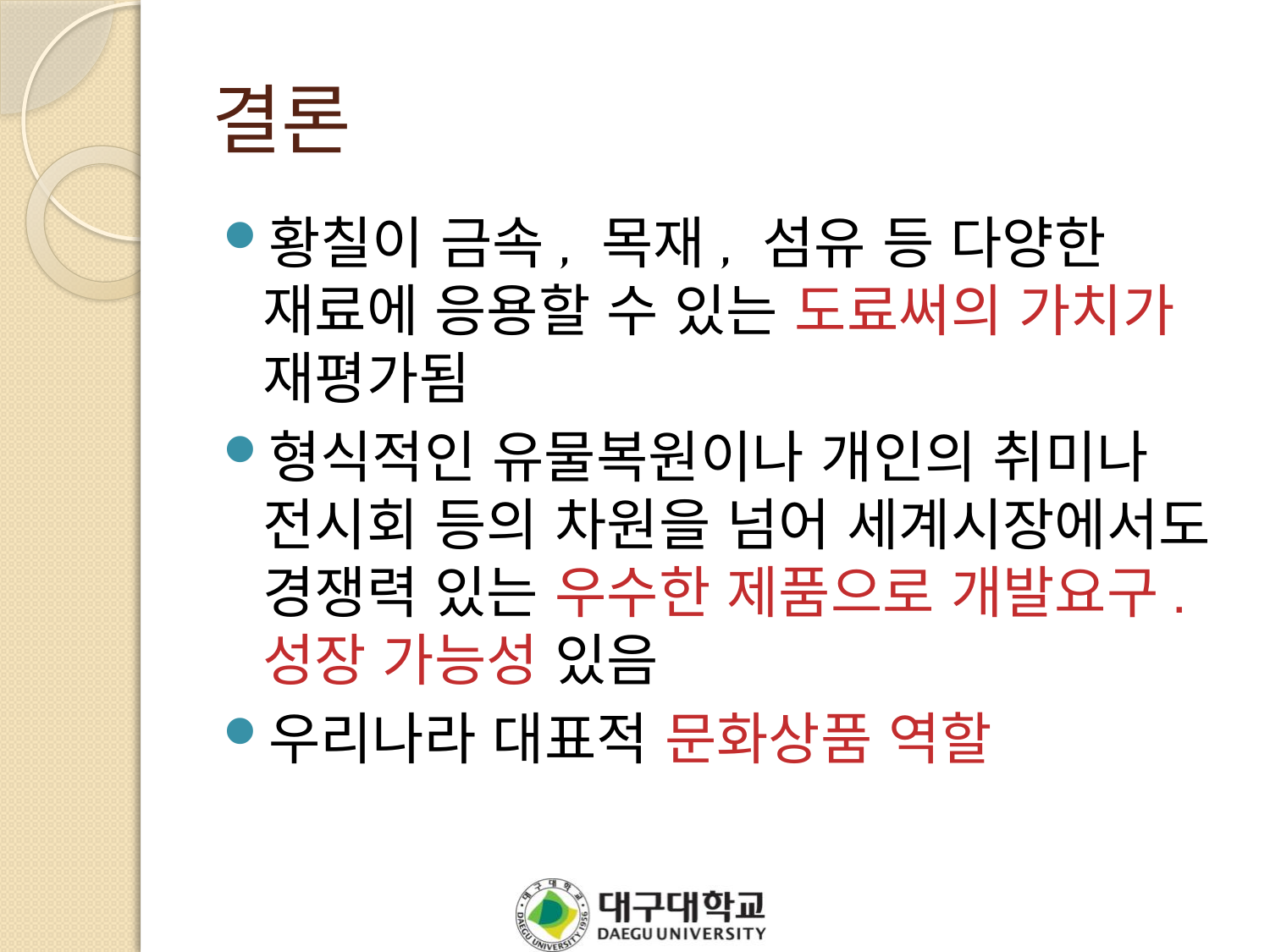

# 결론
황칠이 금속, 목재, 섬유 등 다양한 재료에 응용할 수 있는 도료써의 가치가 재평가됨
형식적인 유물복원이나 개인의 취미나 전시회 등의 차원을 넘어 세계시장에서도 경쟁력 있는 우수한 제품으로 개발요구. 성장 가능성 있음
우리나라 대표적 문화상품 역할